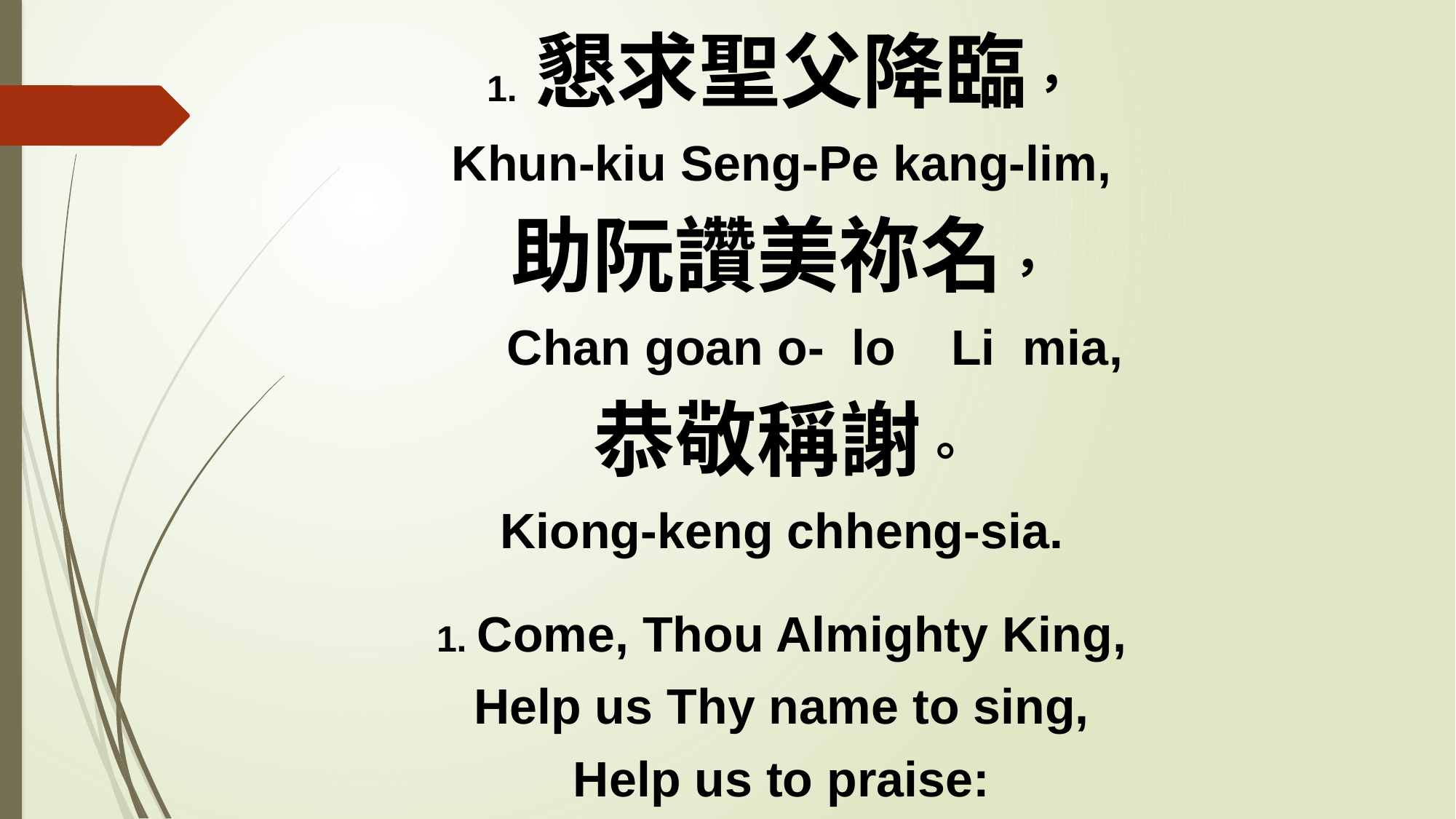

1. 懇求聖父降臨，
Khun-kiu Seng-Pe kang-lim,
助阮讚美祢名，
                    Chan goan o-  lo    Li  mia,
恭敬稱謝。
Kiong-keng chheng-sia.

1. Come, Thou Almighty King,
Help us Thy name to sing,
Help us to praise: